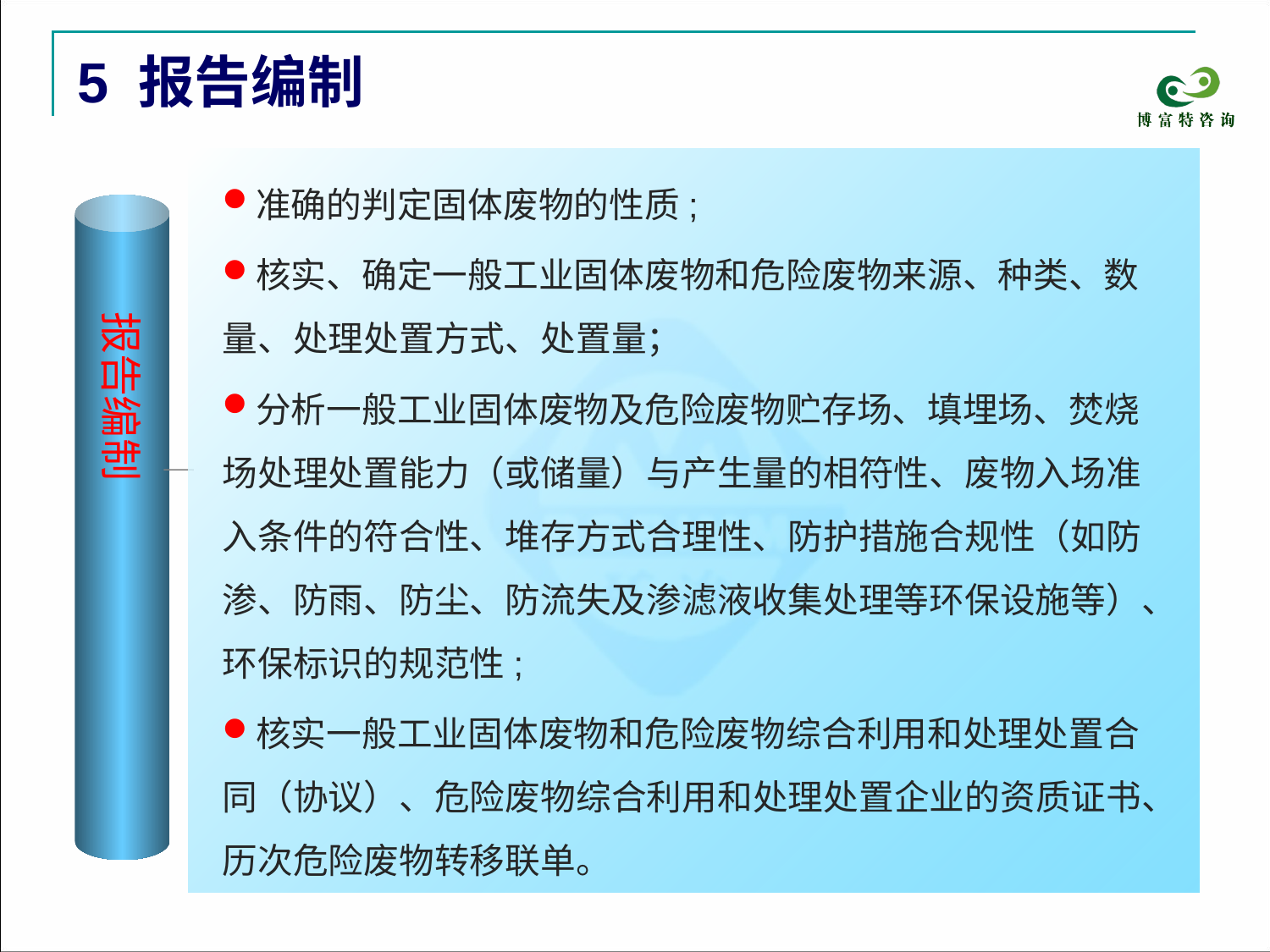

5 报告编制

准确的判定固体废物的性质;
核实、确定一般工业固体废物和危险废物来源、种类、数量、处理处置方式、处置量；
分析一般工业固体废物及危险废物贮存场、填埋场、焚烧场处理处置能力（或储量）与产生量的相符性、废物入场准入条件的符合性、堆存方式合理性、防护措施合规性（如防渗、防雨、防尘、防流失及渗滤液收集处理等环保设施等）、环保标识的规范性;
核实一般工业固体废物和危险废物综合利用和处理处置合同（协议）、危险废物综合利用和处理处置企业的资质证书、历次危险废物转移联单。
      报告编制